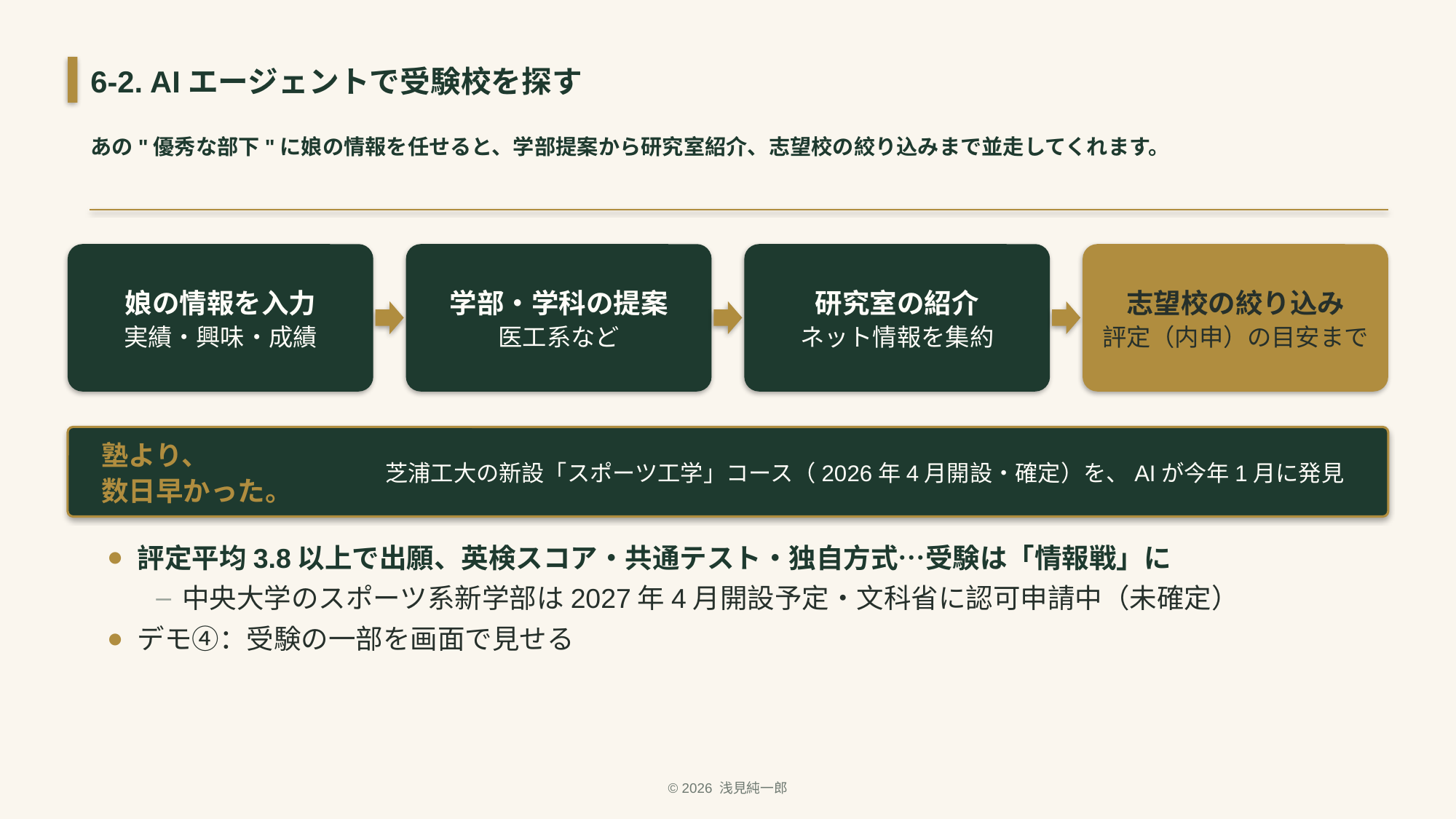

6-2. AIエージェントで受験校を探す

あの"優秀な部下"に娘の情報を任せると、学部提案から研究室紹介、志望校の絞り込みまで並走してくれます。

娘の情報を入力
実績・興味・成績

学部・学科の提案
医工系など

研究室の紹介
ネット情報を集約

志望校の絞り込み
評定（内申）の目安まで

塾より、
数日早かった。
芝浦工大の新設「スポーツ工学」コース（2026年4月開設・確定）を、AIが今年1月に発見
評定平均3.8以上で出願、英検スコア・共通テスト・独自方式…受験は「情報戦」に
中央大学のスポーツ系新学部は2027年4月開設予定・文科省に認可申請中（未確定）
デモ④：受験の一部を画面で見せる
© 2026 浅見純一郎